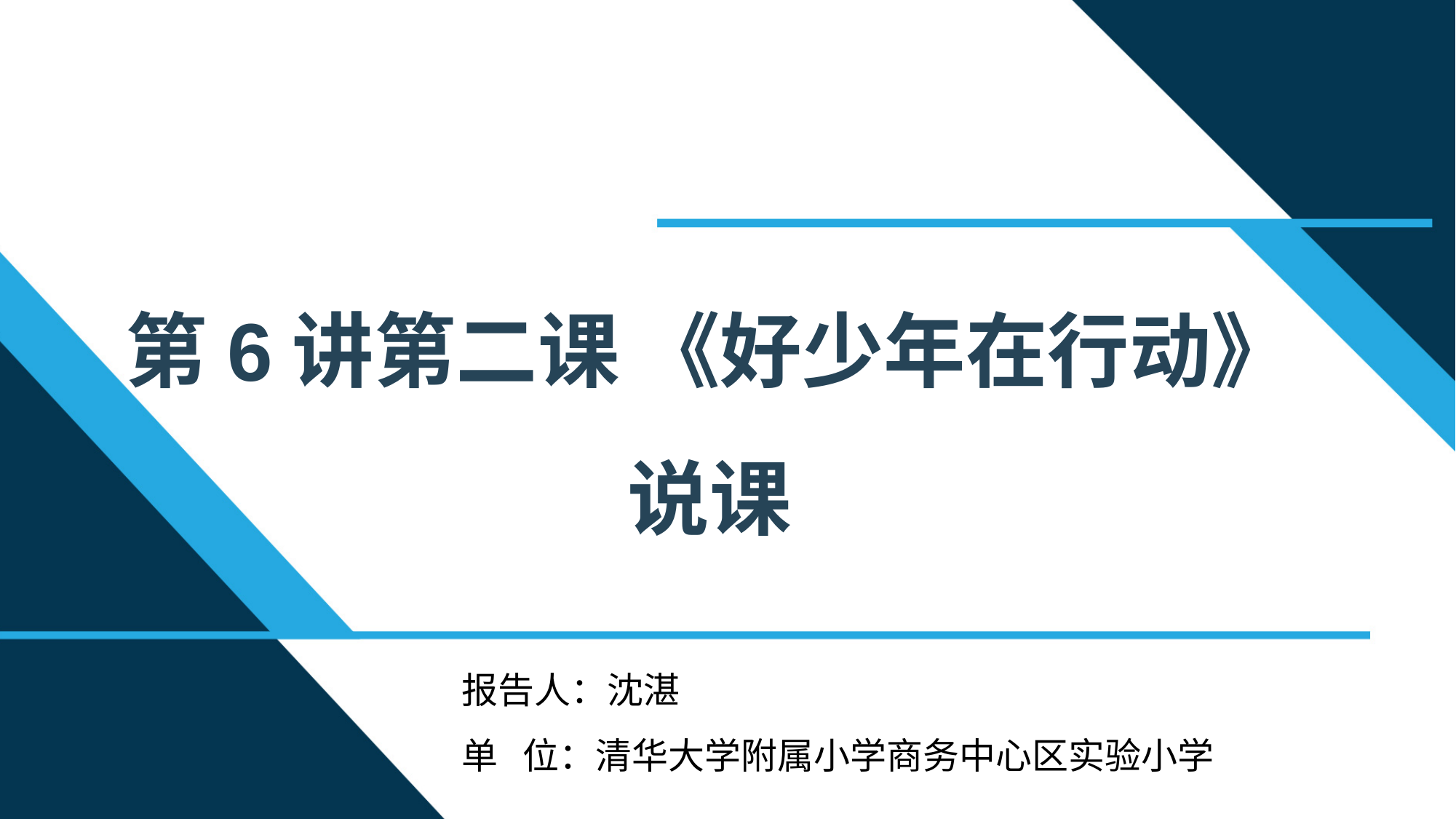

第6讲第二课 《好少年在行动》
说课

报告人：沈湛
单   位：清华大学附属小学商务中心区实验小学